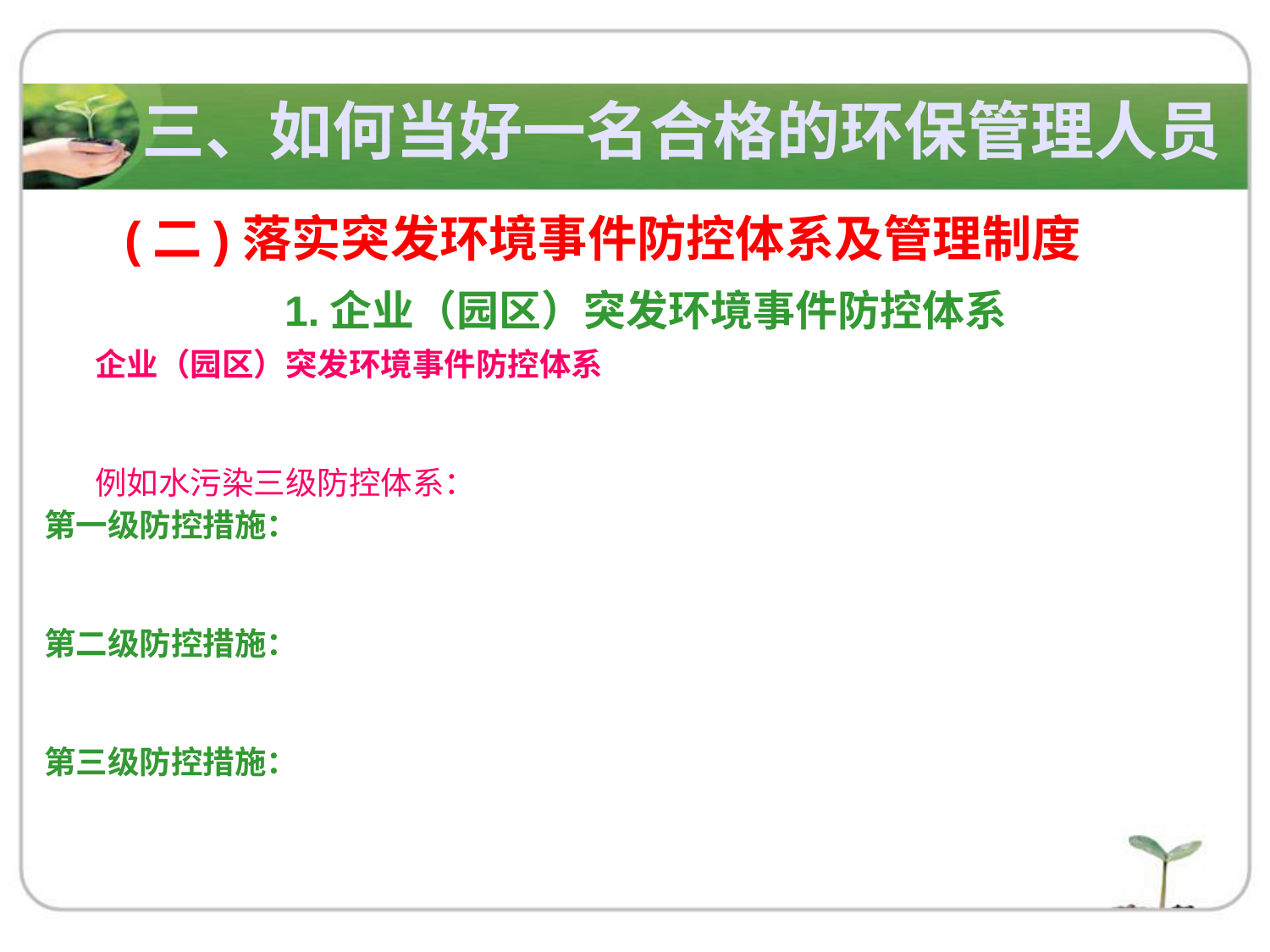

三、如何当好一名合格的环保管理人员
(二)落实突发环境事件防控体系及管理制度
1.企业（园区）突发环境事件防控体系
      企业（园区）突发环境事件防控体系是指企业（园区）为避免生产过程中发生事故时或事故处理过程中因物料泄漏产生的污染物对周边外环境的污染，采取的有效降低环境风险，确保环境安全所建立的各种设施设备和各类管理制度。
      例如水污染三级防控体系：
第一级防控措施：是设置装置区围堰和罐区防火堤，构筑生产过程中环境安全的第一层防控网，使泄漏物料切换到处理系统，防止污染雨水和轻微事故泄漏造成的环境污染；
第二级防控措施：是在产生剧毒或者污染严重污染物的装置或厂区设置事故缓冲池，切断污染物与外部的通道、导入污水处理系统，将污染控制在厂内，防止较大生产事故泄漏物料和污染消防水造成的环境污染；
第三级防控措施：是在进入江、河、湖、海的总排放口前或污水处理厂终端建设终端事故缓冲池，作为事故状态下的储存与调控手段，将污染物控制在生产区内，防止重大事故泄漏物料和污染消防水造成的环境污染。